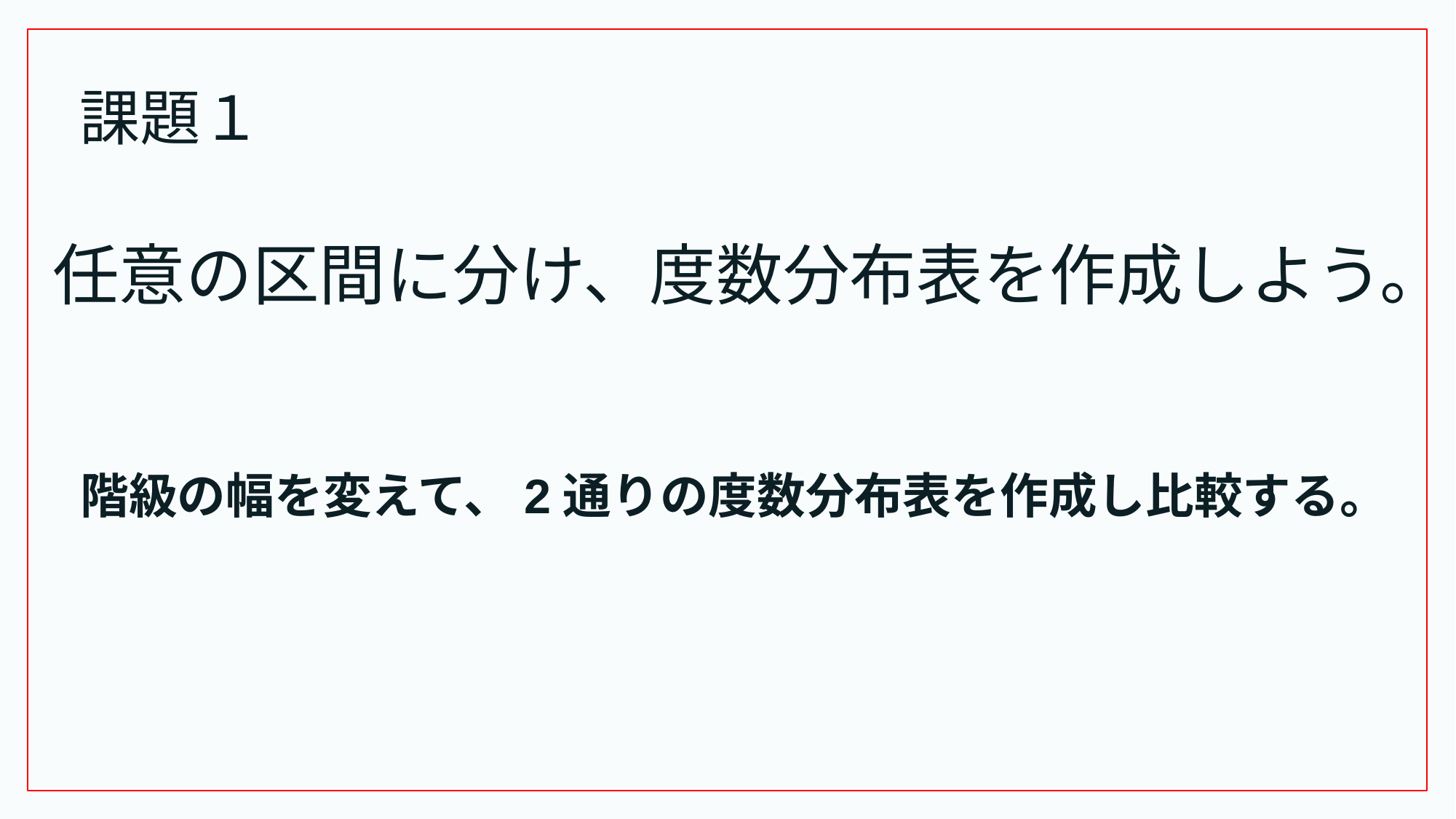

課題１
# 任意の区間に分け、度数分布表を作成しよう。
階級の幅を変えて、2通りの度数分布表を作成し比較する。